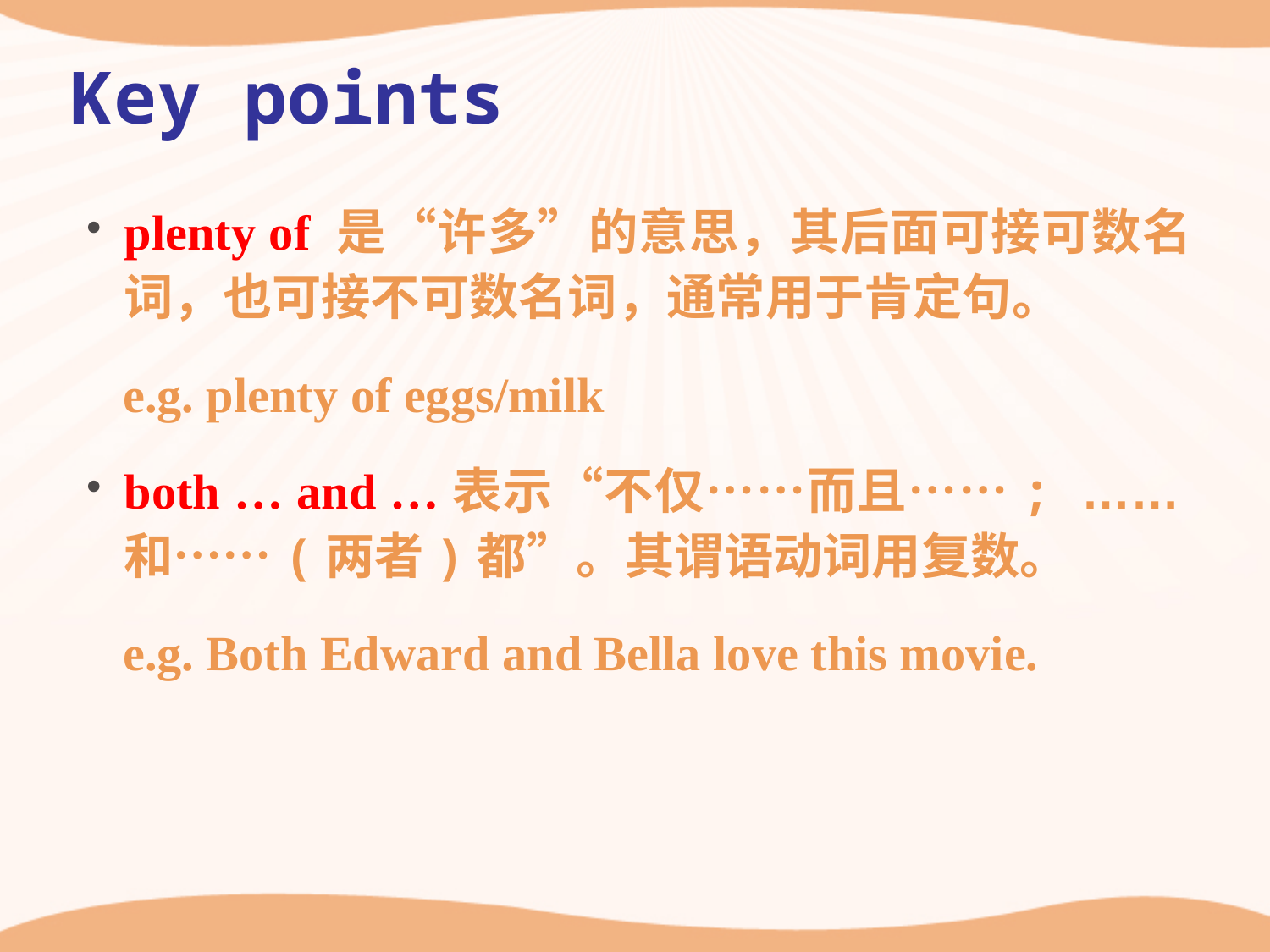

# Key points
plenty of 是“许多”的意思，其后面可接可数名词，也可接不可数名词，通常用于肯定句。
   e.g. plenty of eggs/milk
both … and …表示“不仅……而且……; ……和……(两者)都”。其谓语动词用复数。
   e.g. Both Edward and Bella love this movie.